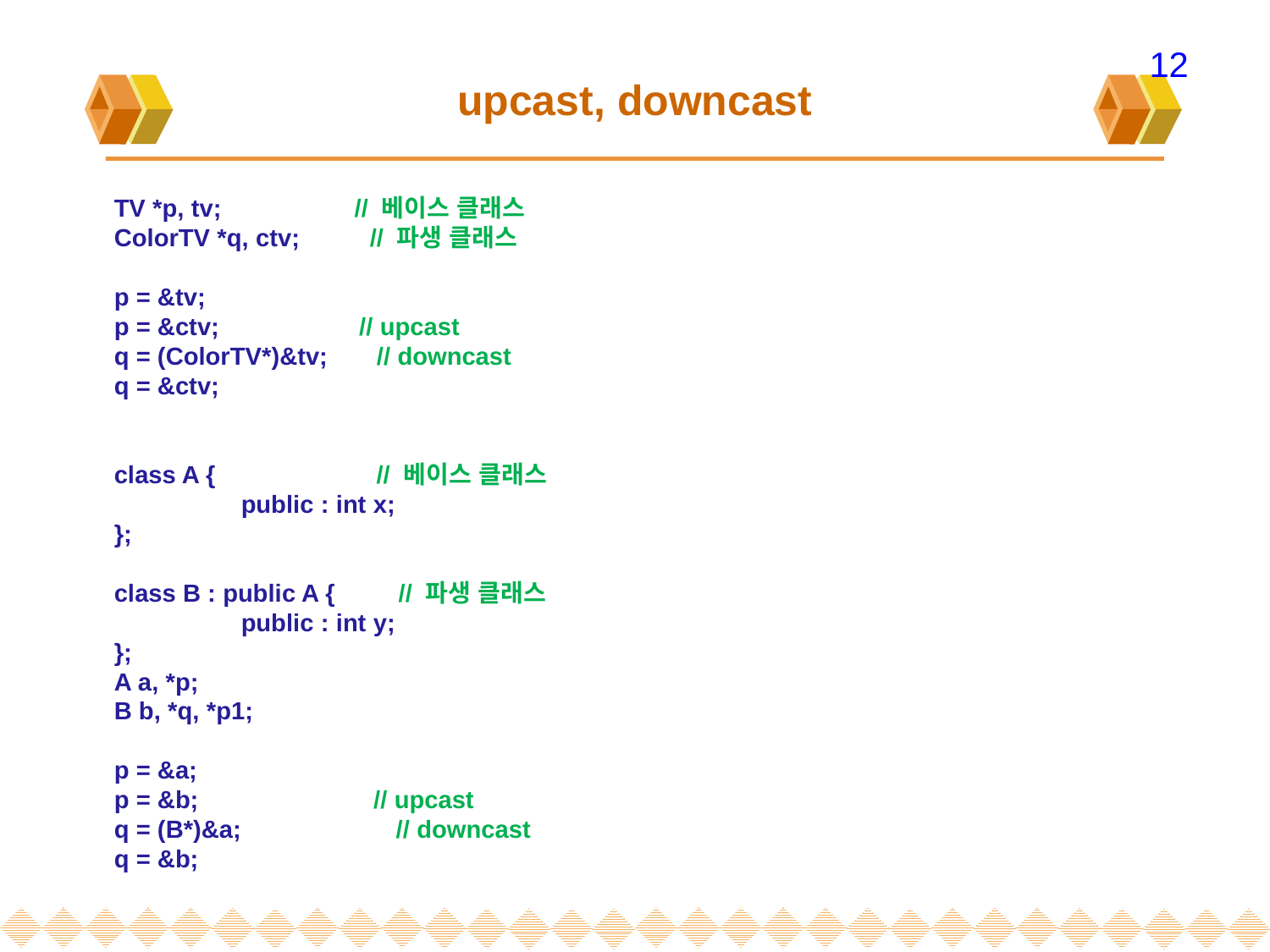

12
# upcast, downcast

TV *p, tv;                   // 베이스 클래스
ColorTV *q, ctv;          // 파생 클래스

p = &tv;
p = &ctv;                    // upcast
q = (ColorTV*)&tv;       // downcast
q = &ctv;

class A {                       // 베이스 클래스
	public : int x;
};

class B : public A {         // 파생 클래스
	public : int y;
};
A a, *p;
B b, *q, *p1;

p = &a;
p = &b;	                   // upcast
q = (B*)&a;	    // downcast
q = &b;